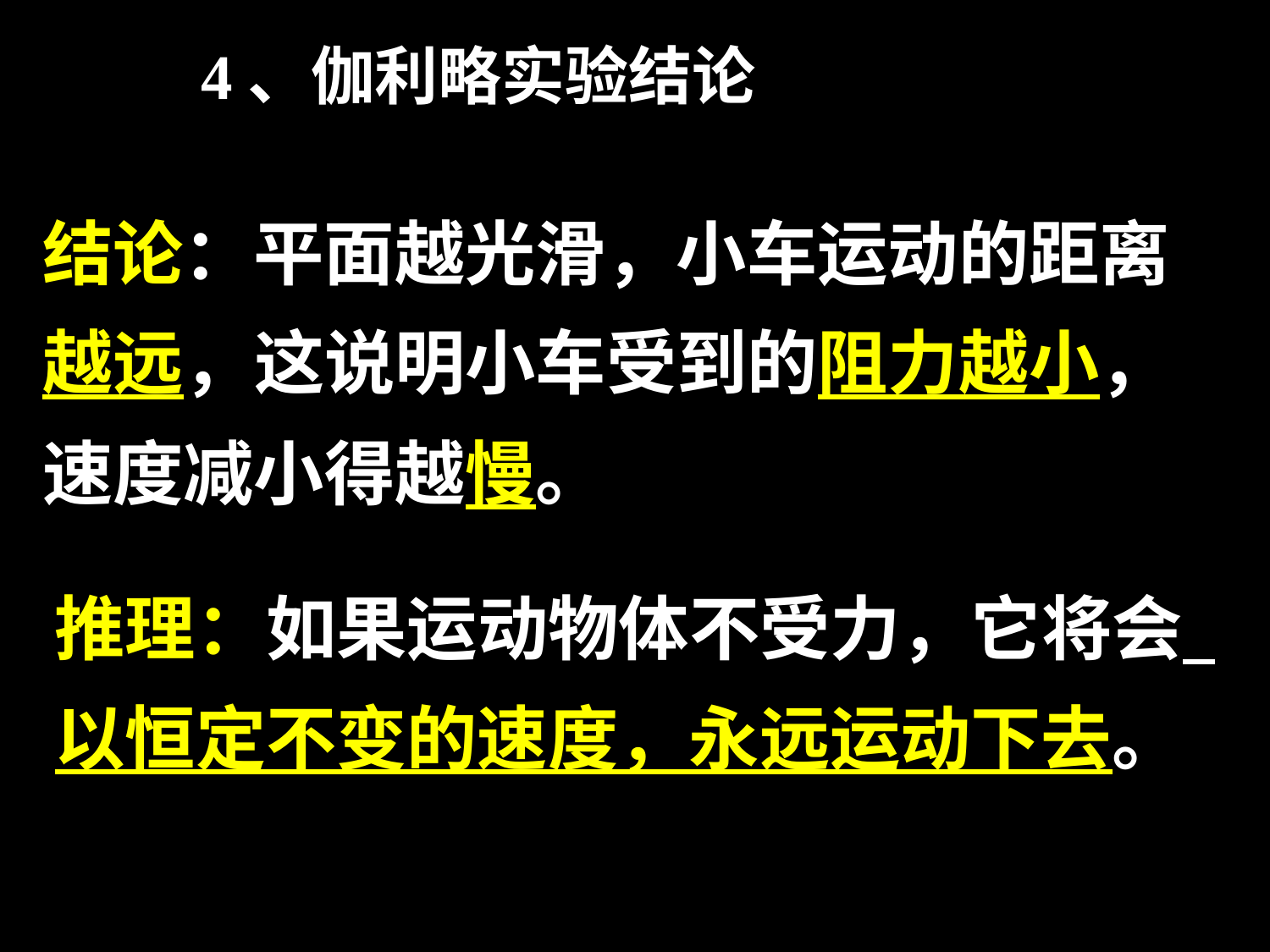

4、伽利略实验结论
结论：平面越光滑，小车运动的距离越远，这说明小车受到的阻力越小，速度减小得越慢。
推理：如果运动物体不受力，它将会   以恒定不变的速度，永远运动下去。